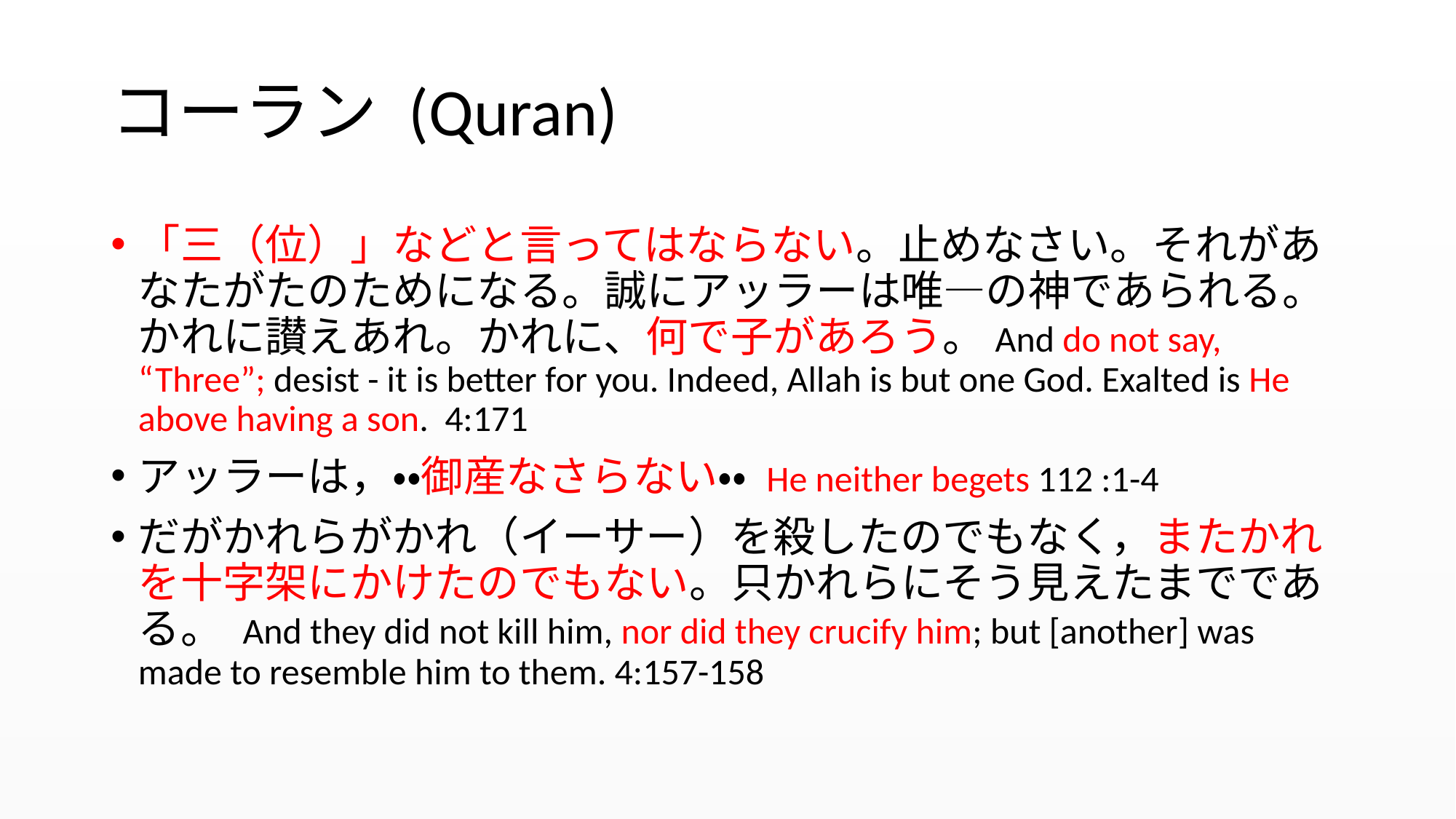

# コーラン (Quran)
「三（位）」などと言ってはならない。止めなさい。それがあなたがたのためになる。誠にアッラーは唯―の神であられる。かれに讃えあれ。かれに、何で子があろう。And do not say, “Three”; desist - it is better for you. Indeed, Allah is but one God. Exalted is He above having a son.  4:171
アッラーは，・・御産なさらない・・ He neither begets 112 :1-4
だがかれらがかれ（イーサー）を殺したのでもなく，またかれを十字架にかけたのでもない。只かれらにそう見えたまでである。 And they did not kill him, nor did they crucify him; but [another] was made to resemble him to them. 4:157-158